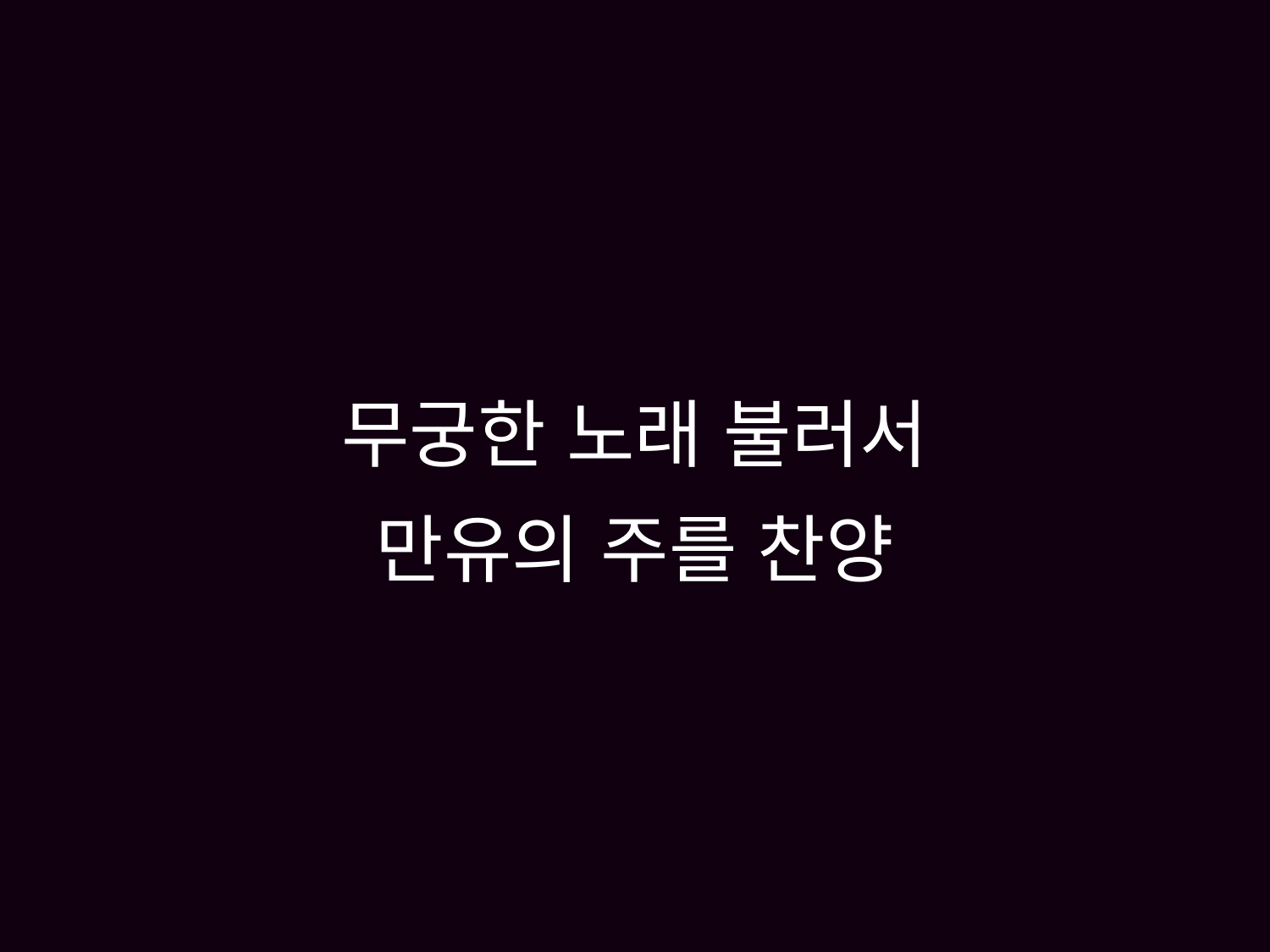

# 무궁한 노래 불러서 만유의 주를 찬양